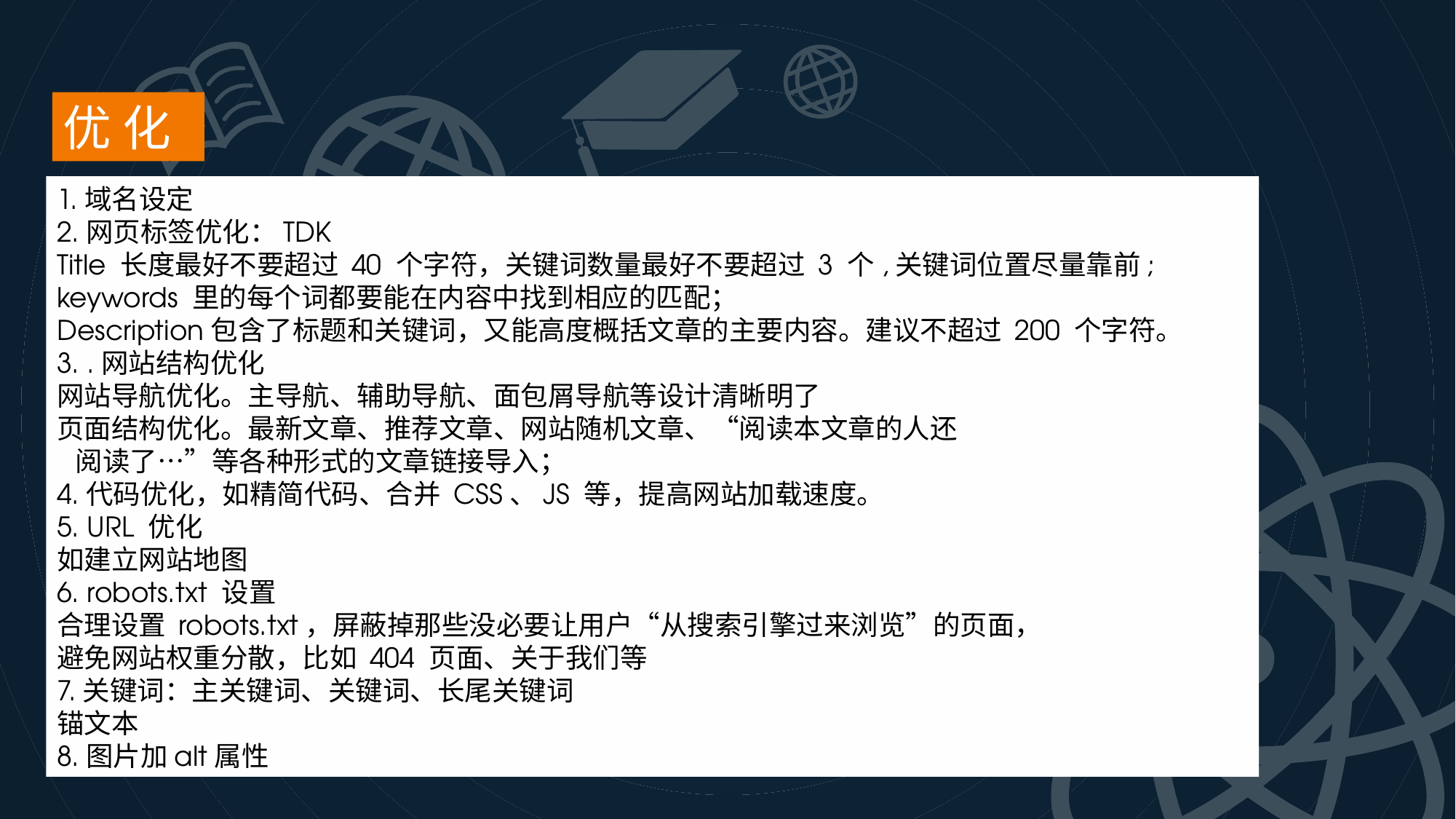

优 化
1.域名设定
2.网页标签优化：TDK
Title 长度最好不要超过 40 个字符，关键词数量最好不要超过 3 个,关键词位置尽量靠前;
keywords 里的每个词都要能在内容中找到相应的匹配；
Description包含了标题和关键词，又能高度概括文章的主要内容。建议不超过 200 个字符。
3. .网站结构优化
网站导航优化。主导航、辅助导航、面包屑导航等设计清晰明了
页面结构优化。最新文章、推荐文章、网站随机文章、“阅读本文章的人还
  阅读了…”等各种形式的文章链接导入；
4.代码优化，如精简代码、合并 CSS、JS 等，提高网站加载速度。
5. URL 优化
如建立网站地图
6. robots.txt 设置
合理设置 robots.txt，屏蔽掉那些没必要让用户“从搜索引擎过来浏览”的页面，
避免网站权重分散，比如 404 页面、关于我们等
7.关键词：主关键词、关键词、长尾关键词
锚文本
8.图片加alt属性